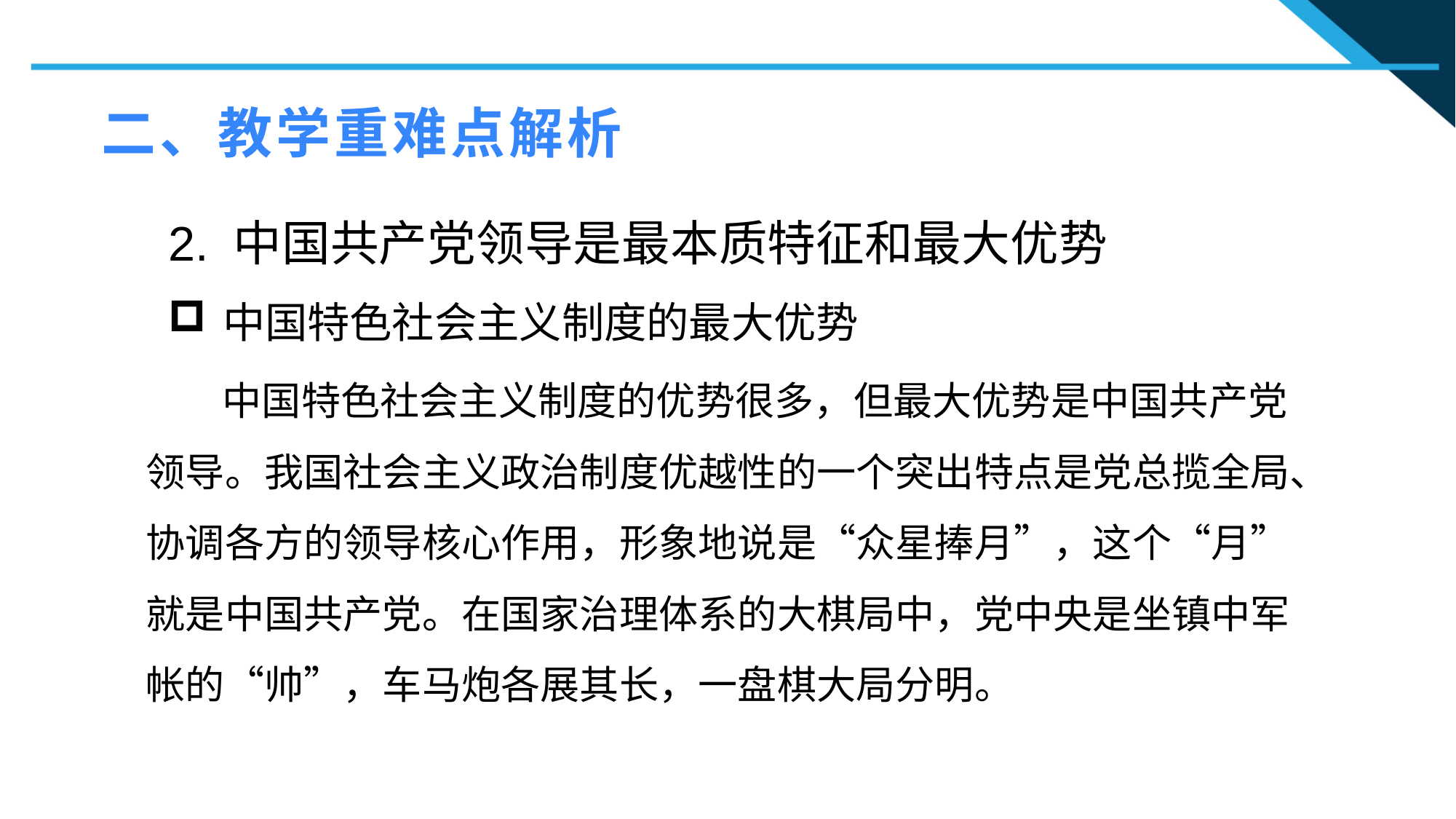

二、教学重难点解析
2. 中国共产党领导是最本质特征和最大优势
中国特色社会主义制度的最大优势

1
       中国特色社会主义制度的优势很多，但最大优势是中国共产党领导。我国社会主义政治制度优越性的一个突出特点是党总揽全局、协调各方的领导核心作用，形象地说是“众星捧月”，这个“月”就是中国共产党。在国家治理体系的大棋局中，党中央是坐镇中军帐的“帅”，车马炮各展其长，一盘棋大局分明。
2
2
n